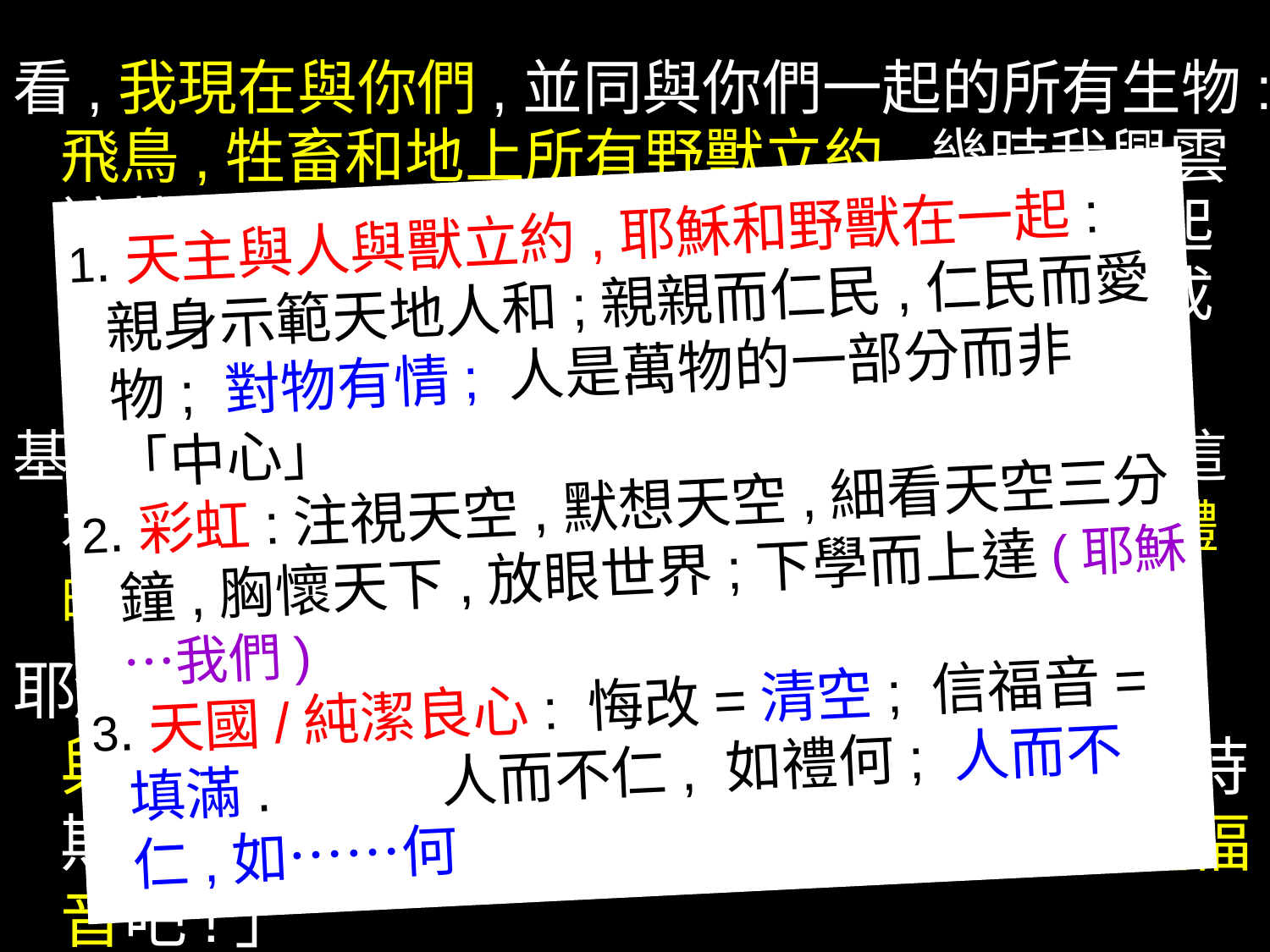

看,我現在與你們,並同與你們一起的所有生物:飛鳥,牲畜和地上所有野獸立約.幾時我興雲遮蓋大地,雲中要出現虹霓,那時,我便想起我與你們,所立的盟約,這樣,水就不會再成為洪水.
基督曾一次為罪而死,為將我們領到天主面前;這水所預表的聖洗,拯救了你們,並不是滌除肉體的污穢,而是要求對天主有一顆純潔的良心.
耶穌在曠野裡,四十天之久,受撒旦的試探,與野獸在一起.他宣講天主的福音,說:「時期已滿,天主的國臨近了,你們悔改,信從福音吧!」

1.天主與人與獸立約,耶穌和野獸在一起:     親身示範天地人和;親親而仁民,仁民而愛物; 對物有情; 人是萬物的一部分而非「中心」
2.彩虹:注視天空,默想天空,細看天空三分鐘,胸懷天下,放眼世界;下學而上達(耶穌…我們)
3.天國/純潔良心: 悔改=清空; 信福音=填滿.          人而不仁, 如禮何; 人而不仁,如……何